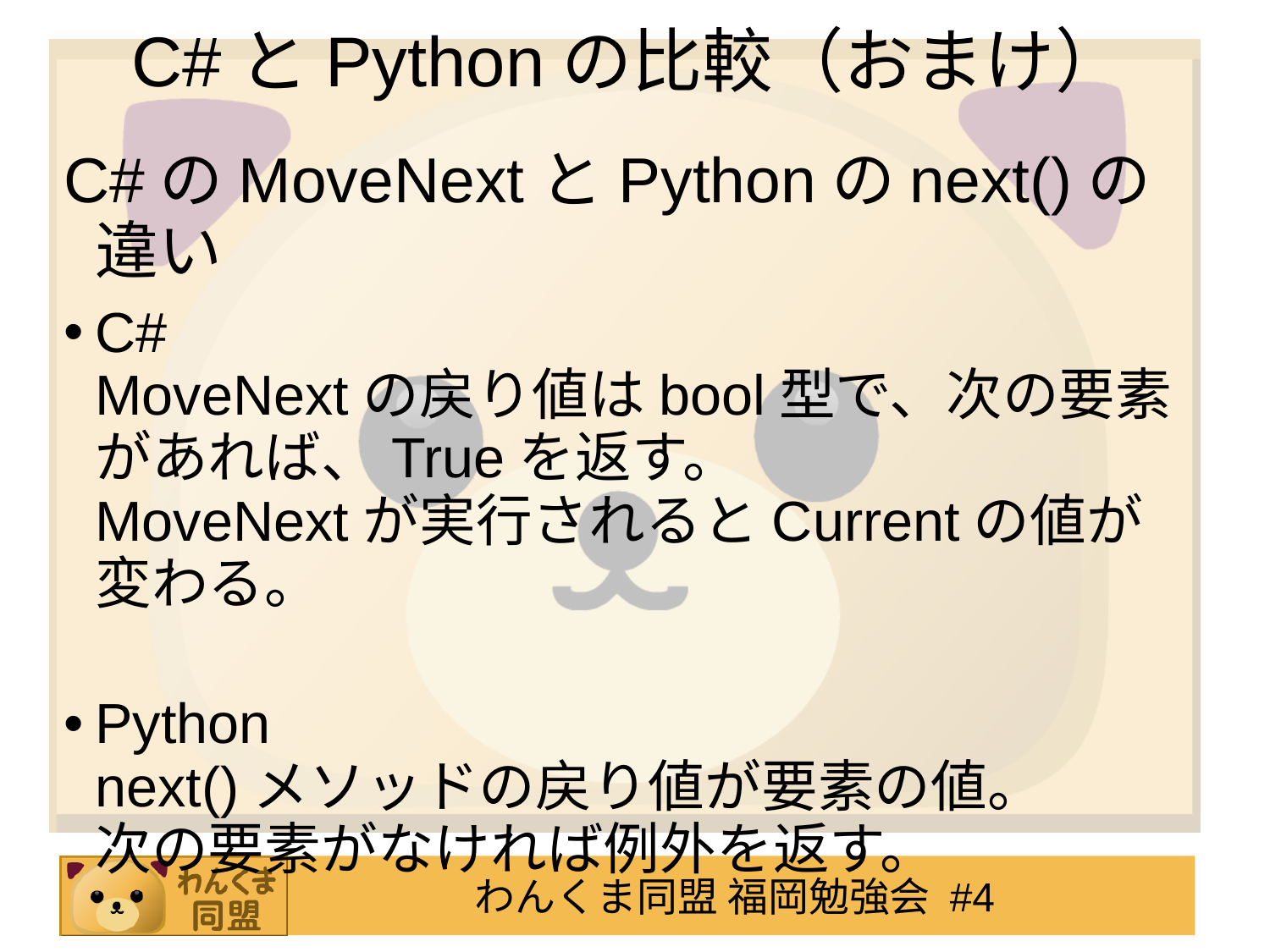

# C#とPythonの比較（おまけ）
C#のMoveNextとPythonのnext()の違い
C#
MoveNextの戻り値はbool型で、次の要素があれば、Trueを返す。
MoveNextが実行されるとCurrentの値が変わる。
Python
next()メソッドの戻り値が要素の値。
次の要素がなければ例外を返す。